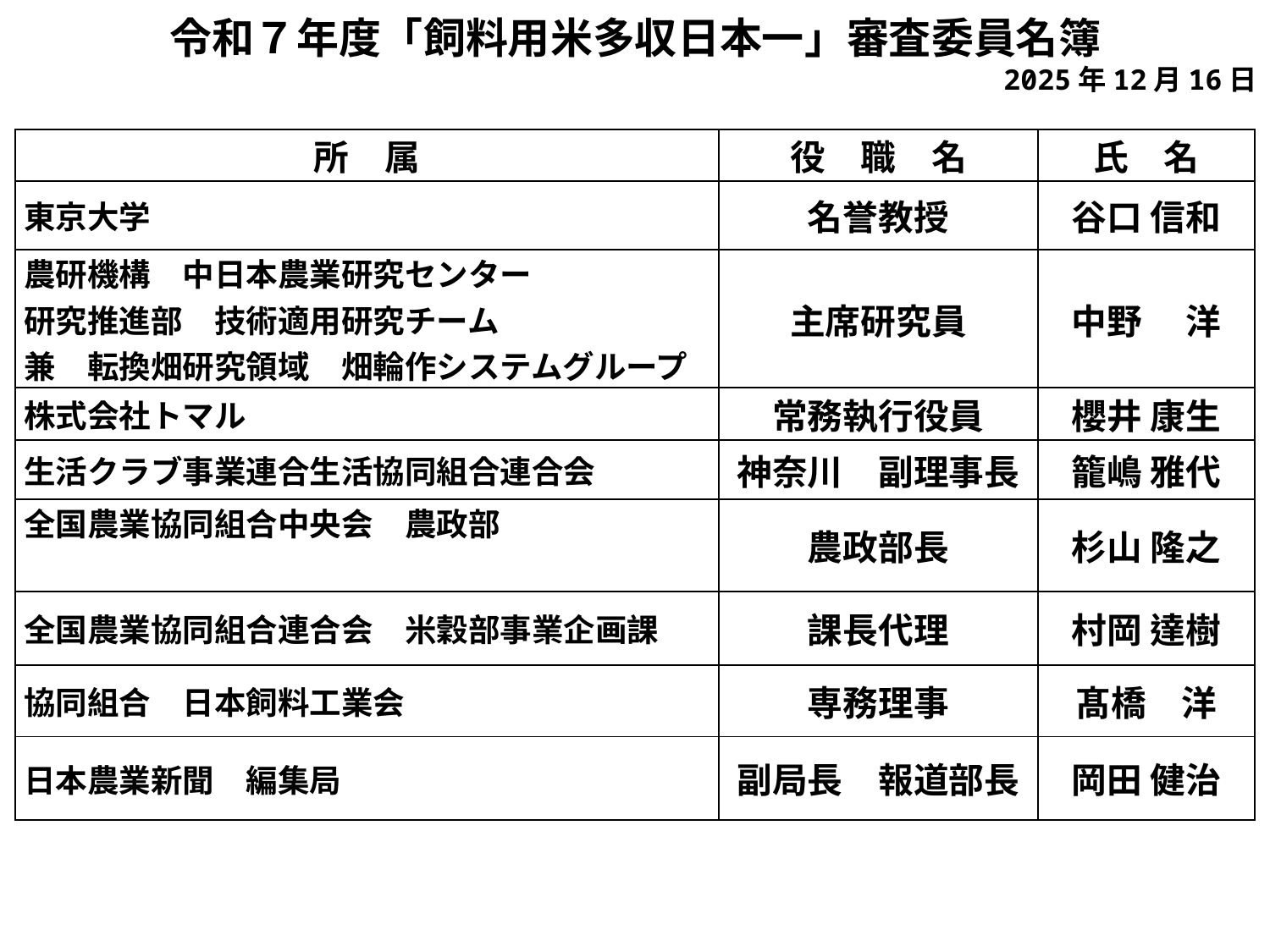

令和７年度「飼料用米多収日本一」審査委員名簿
2025年12月16日
| 所　属 | 役　職　名 | 氏　名 |
| --- | --- | --- |
| 東京大学 | 名誉教授 | 谷口 信和 |
| 農研機構　中日本農業研究センター 研究推進部　技術適用研究チーム 兼　転換畑研究領域　畑輪作システムグループ | 主席研究員 | 中野 　洋 |
| 株式会社トマル | 常務執行役員 | 櫻井 康生 |
| 生活クラブ事業連合生活協同組合連合会 | 神奈川　副理事長 | 籠嶋 雅代 |
| 全国農業協同組合中央会　農政部 | 農政部長 | 杉山 隆之 |
| 全国農業協同組合連合会　米穀部事業企画課 | 課長代理 | 村岡 達樹 |
| 協同組合　日本飼料工業会 | 専務理事 | 髙橋　洋 |
| 日本農業新聞　編集局 | 副局長　報道部長 | 岡田 健治 |